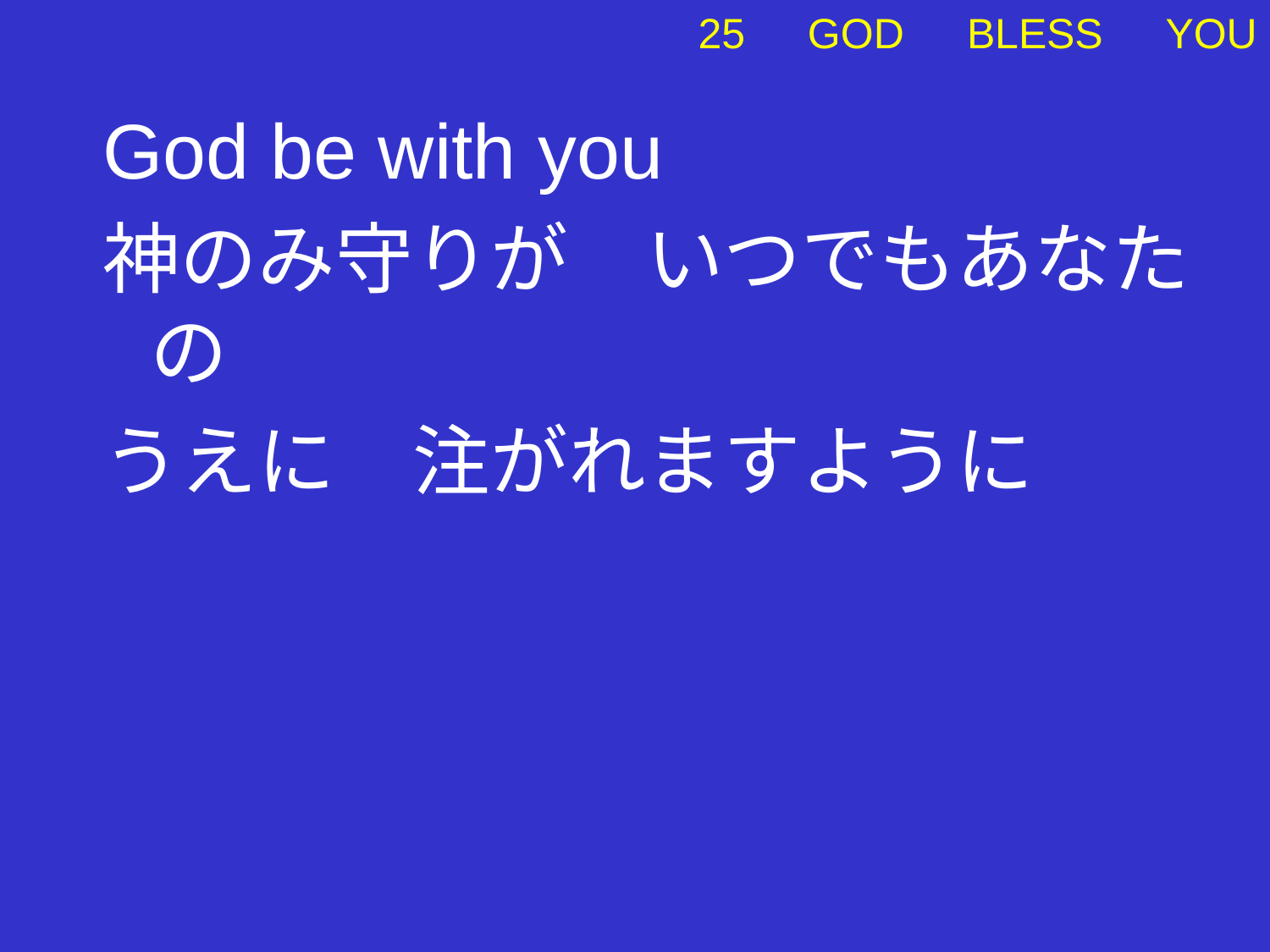

God be with you
神のみ守りが　いつでもあなたの
うえに　注がれますように
# 25　GOD　BLESS　YOU